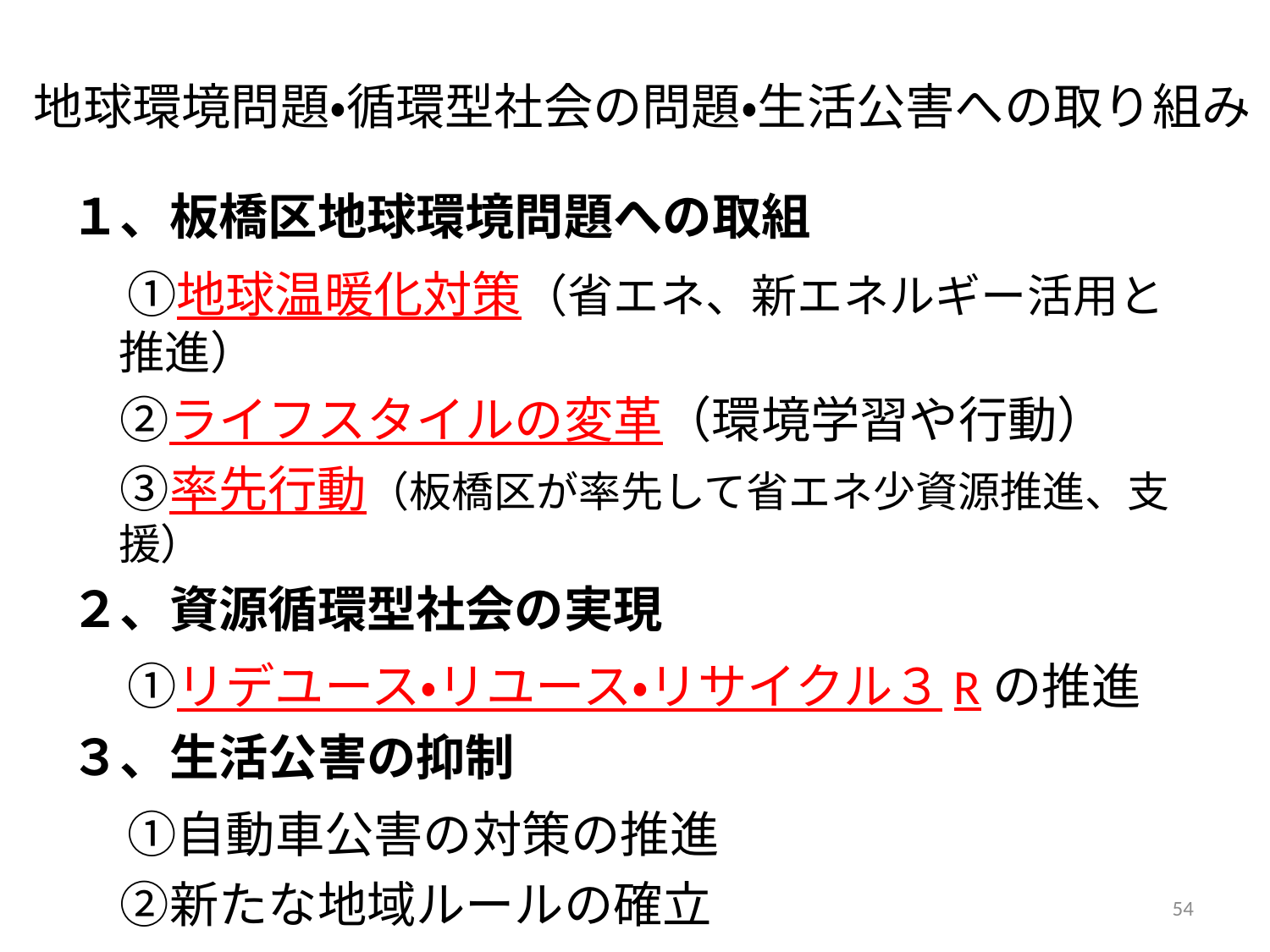

# 地球環境問題・循環型社会の問題・生活公害への取り組み
１、板橋区地球環境問題への取組
　①地球温暖化対策（省エネ、新エネルギー活用と推進）
　②ライフスタイルの変革（環境学習や行動）
　③率先行動（板橋区が率先して省エネ少資源推進、支援）
２、資源循環型社会の実現
　①リデユース・リユース・リサイクル３Rの推進
３、生活公害の抑制
　①自動車公害の対策の推進
　②新たな地域ルールの確立
54